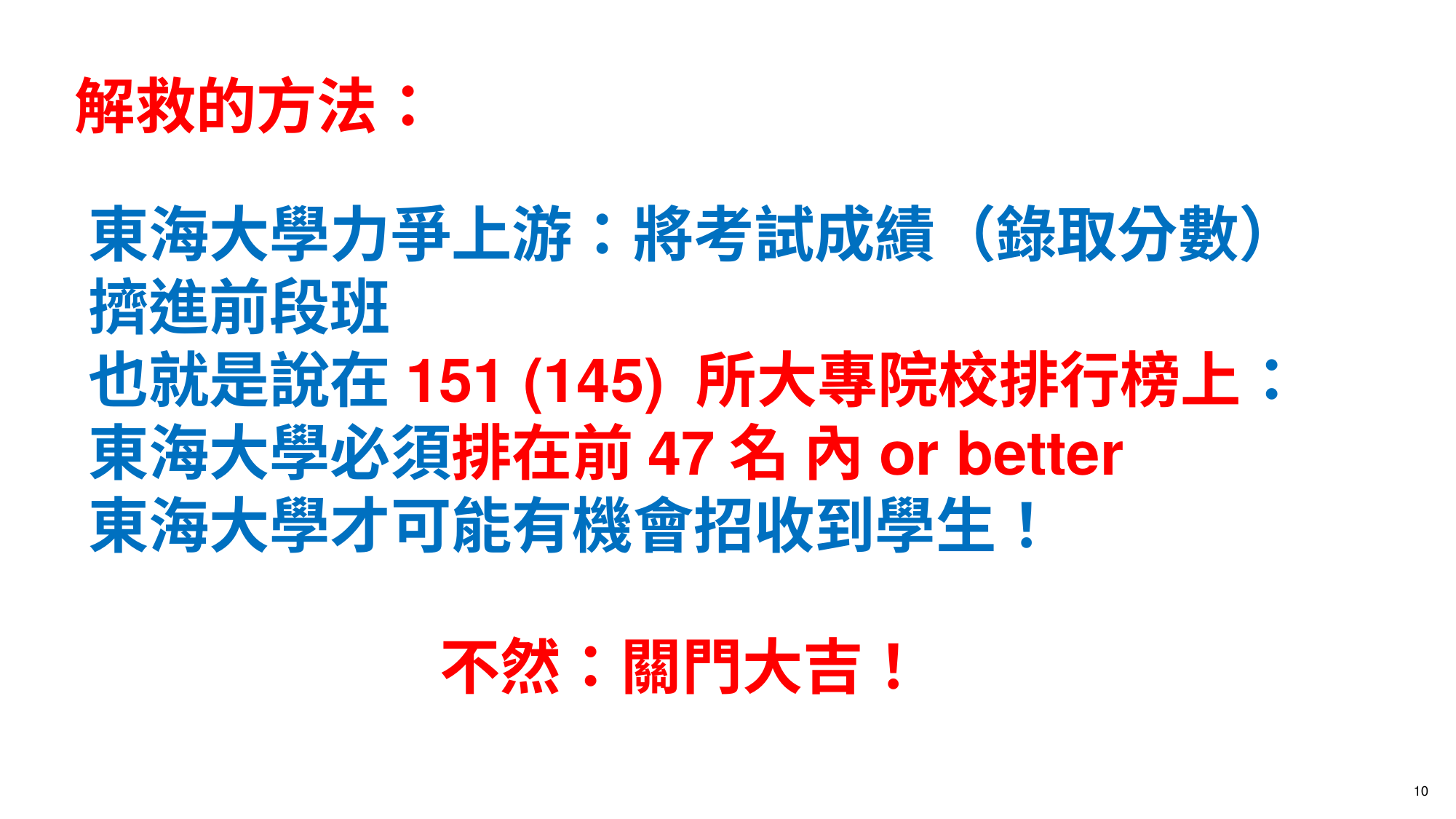

# 解救的方法：
東海大學力爭上游：將考試成績（錄取分數）擠進前段班
也就是說在151 (145) 所大專院校排行榜上：
東海大學必須排在前47名 內or better
東海大學才可能有機會招收到學生！
     不然：關門大吉！
10